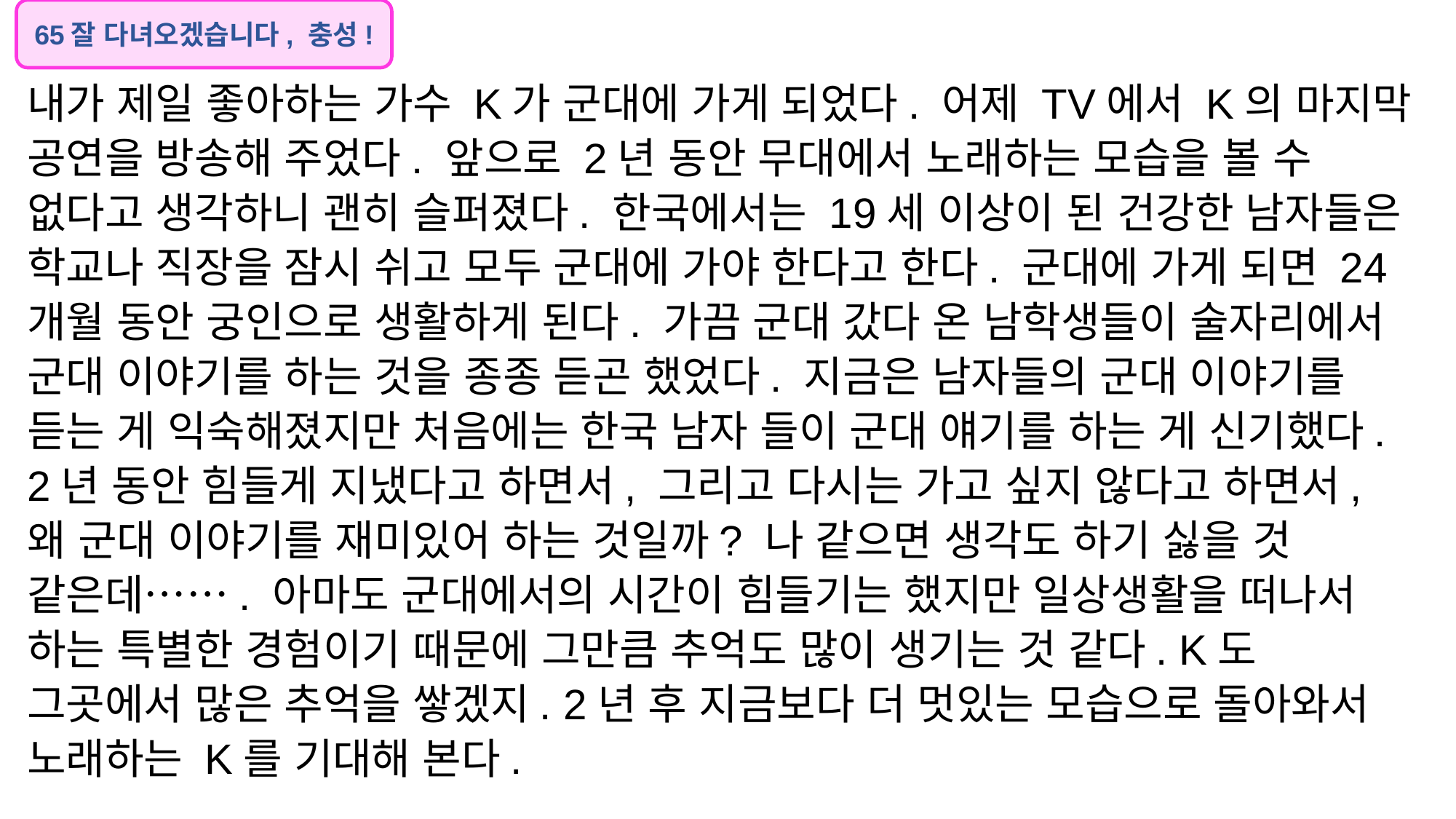

65잘 다녀오겠습니다, 충성!
내가 제일 좋아하는 가수 K가 군대에 가게 되었다. 어제 TV에서 K의 마지막 공연을 방송해 주었다. 앞으로 2년 동안 무대에서 노래하는 모습을 볼 수 없다고 생각하니 괜히 슬퍼졌다. 한국에서는 19세 이상이 된 건강한 남자들은 학교나 직장을 잠시 쉬고 모두 군대에 가야 한다고 한다. 군대에 가게 되면 24개월 동안 궁인으로 생활하게 된다. 가끔 군대 갔다 온 남학생들이 술자리에서 군대 이야기를 하는 것을 종종 듣곤 했었다. 지금은 남자들의 군대 이야기를 듣는 게 익숙해졌지만 처음에는 한국 남자 들이 군대 얘기를 하는 게 신기했다. 2년 동안 힘들게 지냈다고 하면서, 그리고 다시는 가고 싶지 않다고 하면서, 왜 군대 이야기를 재미있어 하는 것일까? 나 같으면 생각도 하기 싫을 것 같은데……. 아마도 군대에서의 시간이 힘들기는 했지만 일상생활을 떠나서 하는 특별한 경험이기 때문에 그만큼 추억도 많이 생기는 것 같다. K도 그곳에서 많은 추억을 쌓겠지. 2년 후 지금보다 더 멋있는 모습으로 돌아와서 노래하는 K를 기대해 본다.